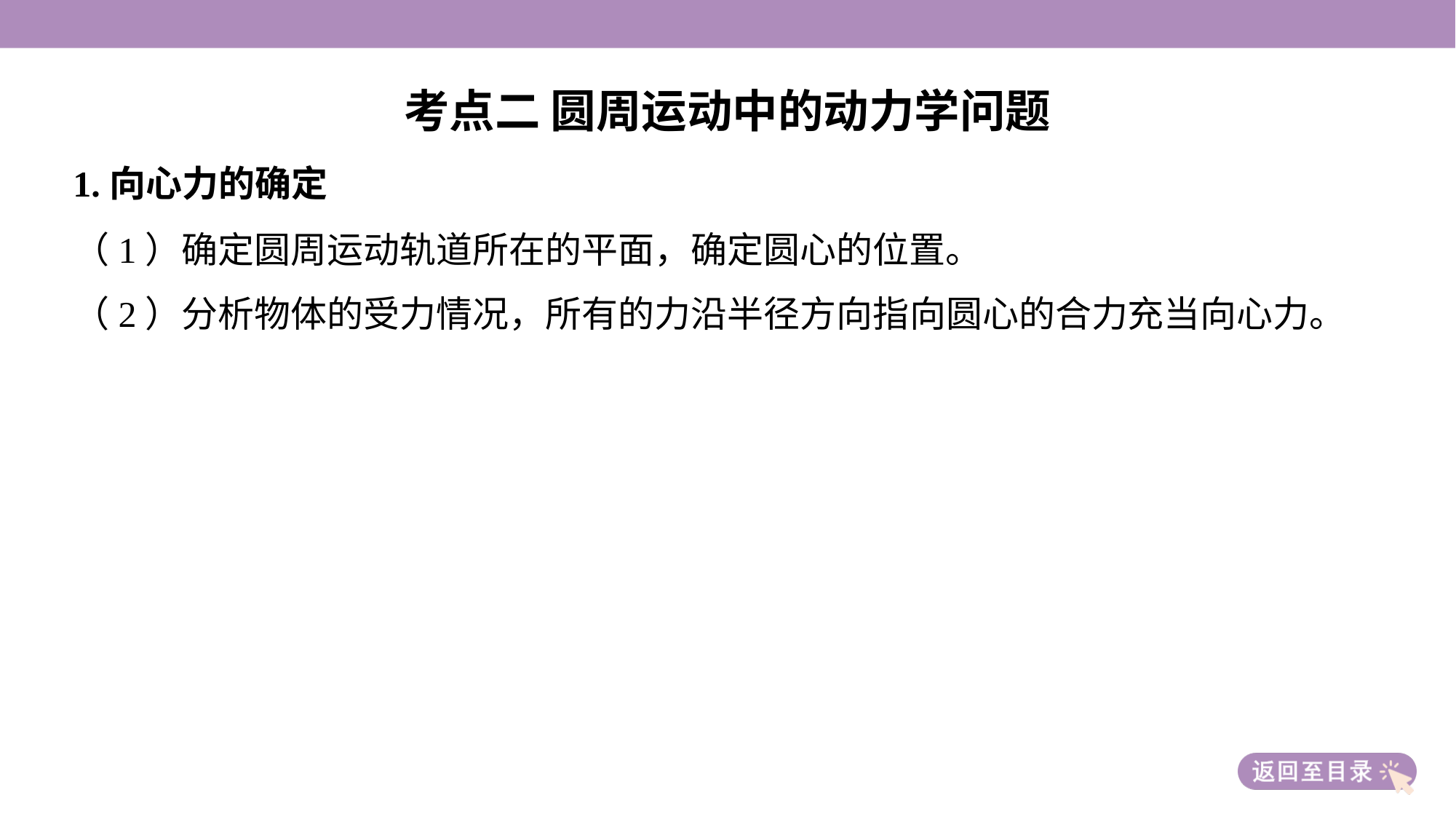

考点二 圆周运动中的动力学问题
1.向心力的确定
（1）确定圆周运动轨道所在的平面，确定圆心的位置。
（2）分析物体的受力情况，所有的力沿半径方向指向圆心的合力充当向心力。